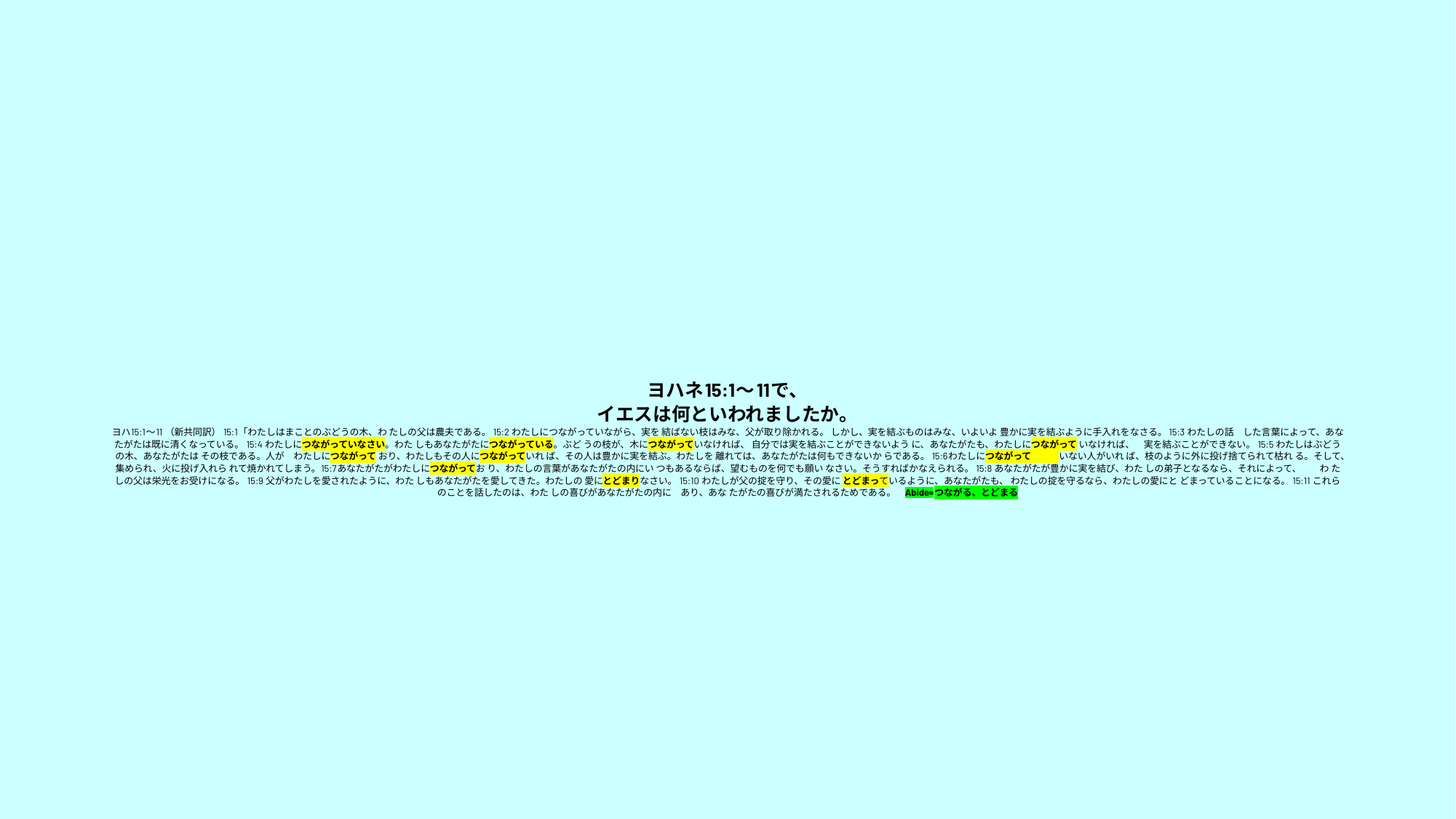

# ヨハネ15:1～11で、 イエスは何といわれましたか。 ヨハ15:1～11 （新共同訳） 15:1「わたしはまことのぶどうの木、わ たしの父は農夫である。 15:2 わたしにつながっていながら、実を 結ばない枝はみな、父が取り除かれる。 しかし、実を結ぶものはみな、いよいよ 豊かに実を結ぶように手入れをなさる。 15:3 わたしの話　した言葉によって、あな たがたは既に清くなっている。 15:4 わたしにつながっていなさい。わた しもあなたがたにつながっている。ぶど うの枝が、木につながっていなければ、 自分では実を結ぶことができないよう に、あなたがたも、わたしにつながって いなければ、　実を結ぶことができない。 15:5 わたしはぶどうの木、あなたがたは その枝である。人が　わたしにつながって おり、わたしもその人につながっていれ ば、その人は豊かに実を結ぶ。わたしを 離れては、あなたがたは何もできないか らである。 15:6わたしにつながって　　　いない人がいれ ば、枝のように外に投げ捨てられて枯れ る。そして、集められ、火に投げ入れら れて焼かれてしまう。15:7あなたがたがわたしにつながってお り、わたしの言葉があなたがたの内にい つもあるならば、望むものを何でも願い なさい。そうすればかなえられる。 15:8 あなたがたが豊かに実を結び、わた しの弟子となるなら、それによって、　　わ たしの父は栄光をお受けになる。 15:9 父がわたしを愛されたように、わた しもあなたがたを愛してきた。わたしの 愛にとどまりなさい。 15:10 わたしが父の掟を守り、その愛に とどまっているように、あなたがたも、 わたしの掟を守るなら、わたしの愛にと どまっていることになる。 15:11 これらのことを話したのは、わた しの喜びがあなたがたの内に　あり、あな たがたの喜びが満たされるためである。　Abide=つながる、とどまる